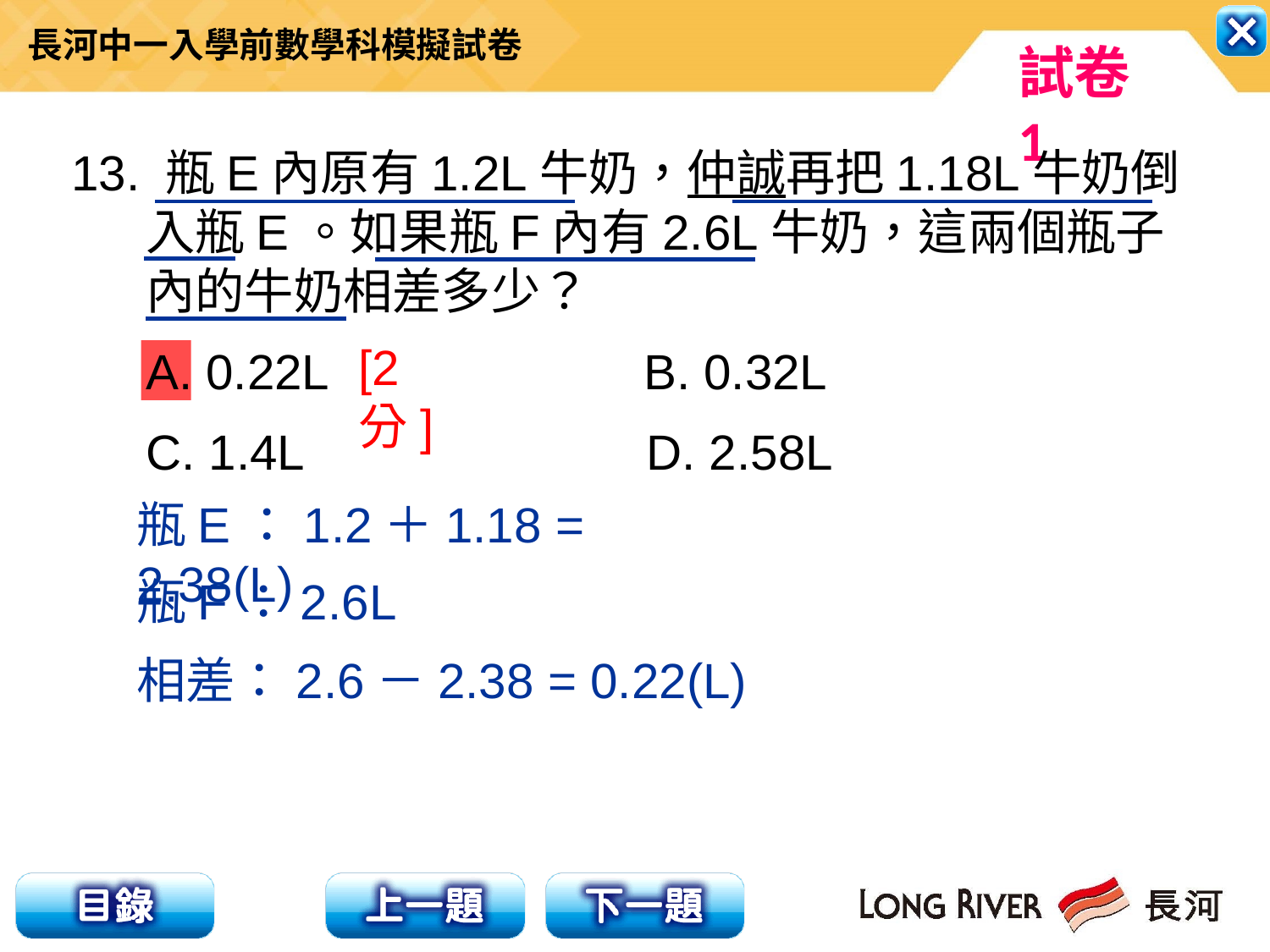

13. 瓶E內原有1.2L牛奶，仲誠再把1.18L牛奶倒入瓶E。如果瓶F內有2.6L牛奶，這兩個瓶子內的牛奶相差多少？
	A. 0.22L                       B. 0.32L
	C. 1.4L                         D. 2.58L
[2分]

瓶E：1.2＋1.18 = 2.38(L)
瓶F：2.6L
相差：2.6－2.38 = 0.22(L)